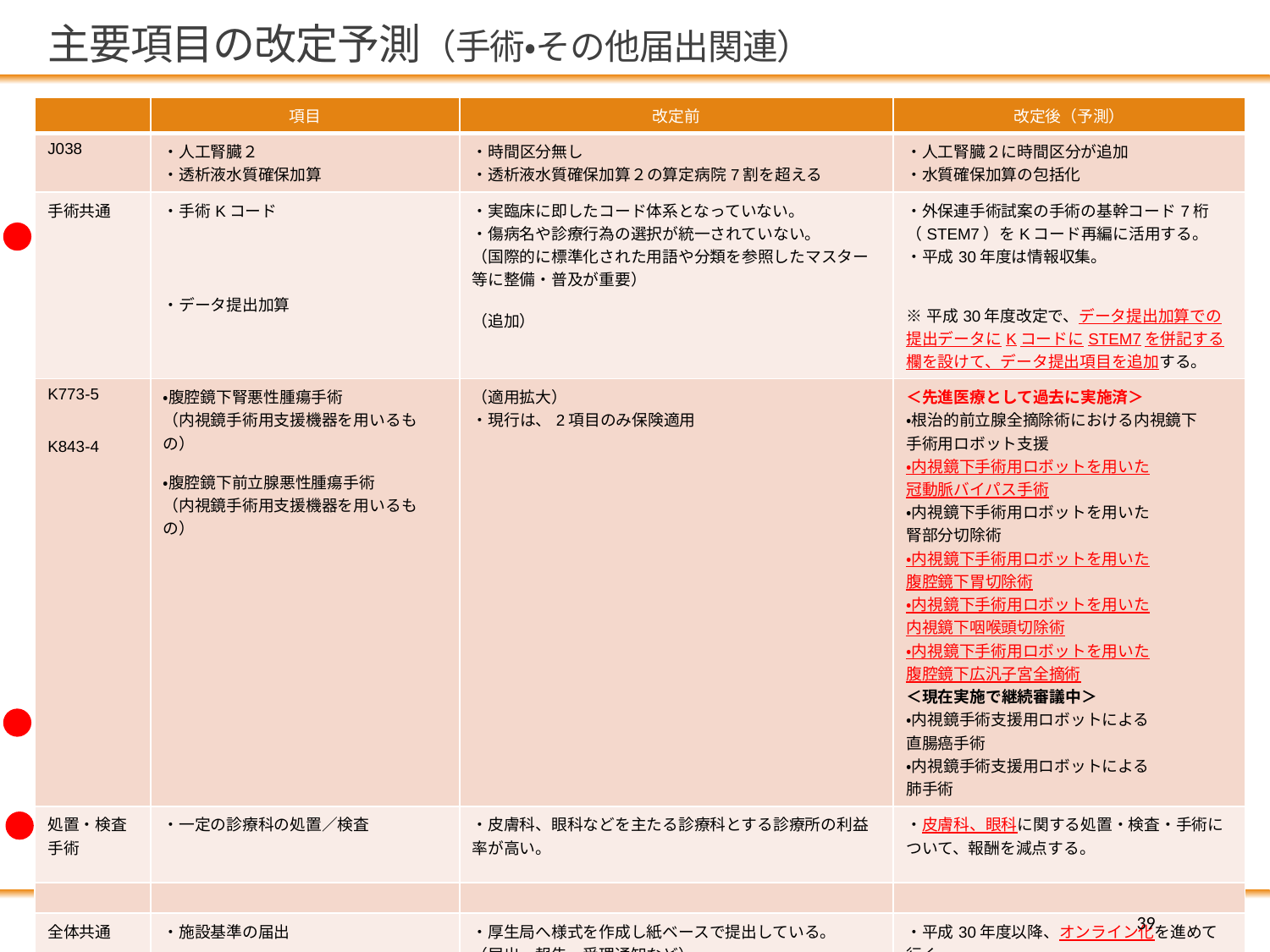

# 主要項目の改定予測（手術・その他届出関連）
|  | 項目 | 改定前 | 改定後（予測） |
| --- | --- | --- | --- |
| J038 | ・人工腎臓２ ・透析液水質確保加算 | ・時間区分無し ・透析液水質確保加算２の算定病院7割を超える | ・人工腎臓２に時間区分が追加 ・水質確保加算の包括化 |
| 手術共通 | ・手術Kコード ・データ提出加算 | ・実臨床に即したコード体系となっていない。 ・傷病名や診療行為の選択が統一されていない。 （国際的に標準化された用語や分類を参照したマスター等に整備・普及が重要） （追加） | ・外保連手術試案の手術の基幹コード7桁（STEM7）をKコード再編に活用する。 ・平成30年度は情報収集。 ※平成30年度改定で、データ提出加算での提出データにKコードにSTEM7を併記する欄を設けて、データ提出項目を追加する。 |
| K773-5 K843-4 | ・腹腔鏡下腎悪性腫瘍手術 （内視鏡手術用支援機器を用いるもの） ・腹腔鏡下前立腺悪性腫瘍手術 （内視鏡手術用支援機器を用いるもの） | （適用拡大） ・現行は、2項目のみ保険適用 | ＜先進医療として過去に実施済＞ ・根治的前立腺全摘除術における内視鏡下 手術用ロボット支援 ・内視鏡下手術用ロボットを用いた 冠動脈バイパス手術 ・内視鏡下手術用ロボットを用いた 腎部分切除術 ・内視鏡下手術用ロボットを用いた 腹腔鏡下胃切除術 ・内視鏡下手術用ロボットを用いた 内視鏡下咽喉頭切除術 ・内視鏡下手術用ロボットを用いた 腹腔鏡下広汎子宮全摘術 ＜現在実施で継続審議中＞ ・内視鏡手術支援用ロボットによる 直腸癌手術 ・内視鏡手術支援用ロボットによる 肺手術 |
| 処置・検査 手術 | ・一定の診療科の処置／検査 | ・皮膚科、眼科などを主たる診療科とする診療所の利益率が高い。 | ・皮膚科、眼科に関する処置・検査・手術について、報酬を減点する。 |
|  |  |  |  |
| 全体共通 | ・施設基準の届出 | ・厚生局へ様式を作成し紙ベースで提出している。 （届出、報告、受理通知など） | ・平成30年度以降、オンライン化を進めて行く。 |

39